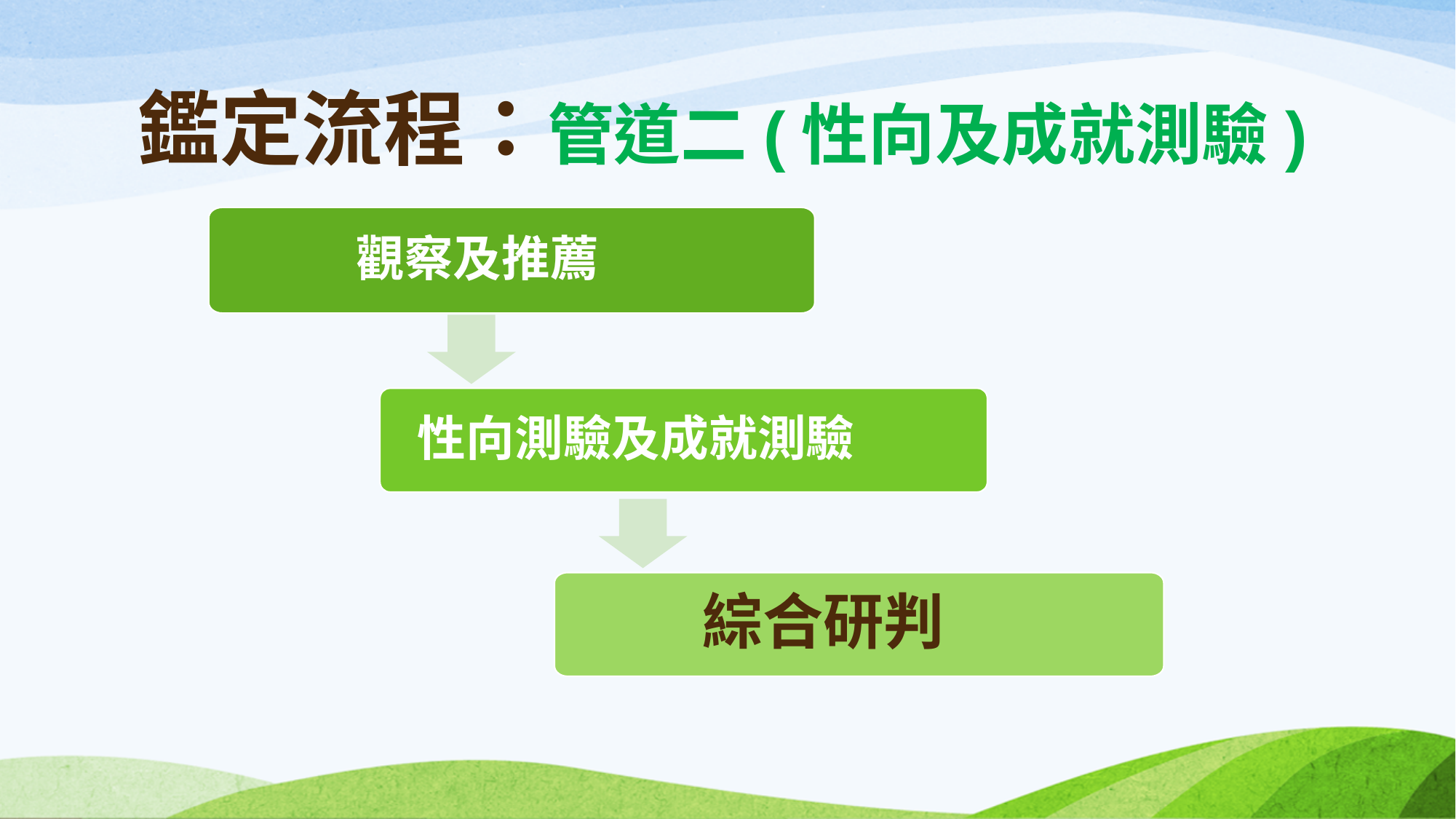

鑑定流程：管道二(性向及成就測驗)
觀察及推薦

性向測驗及成就測驗

綜合研判